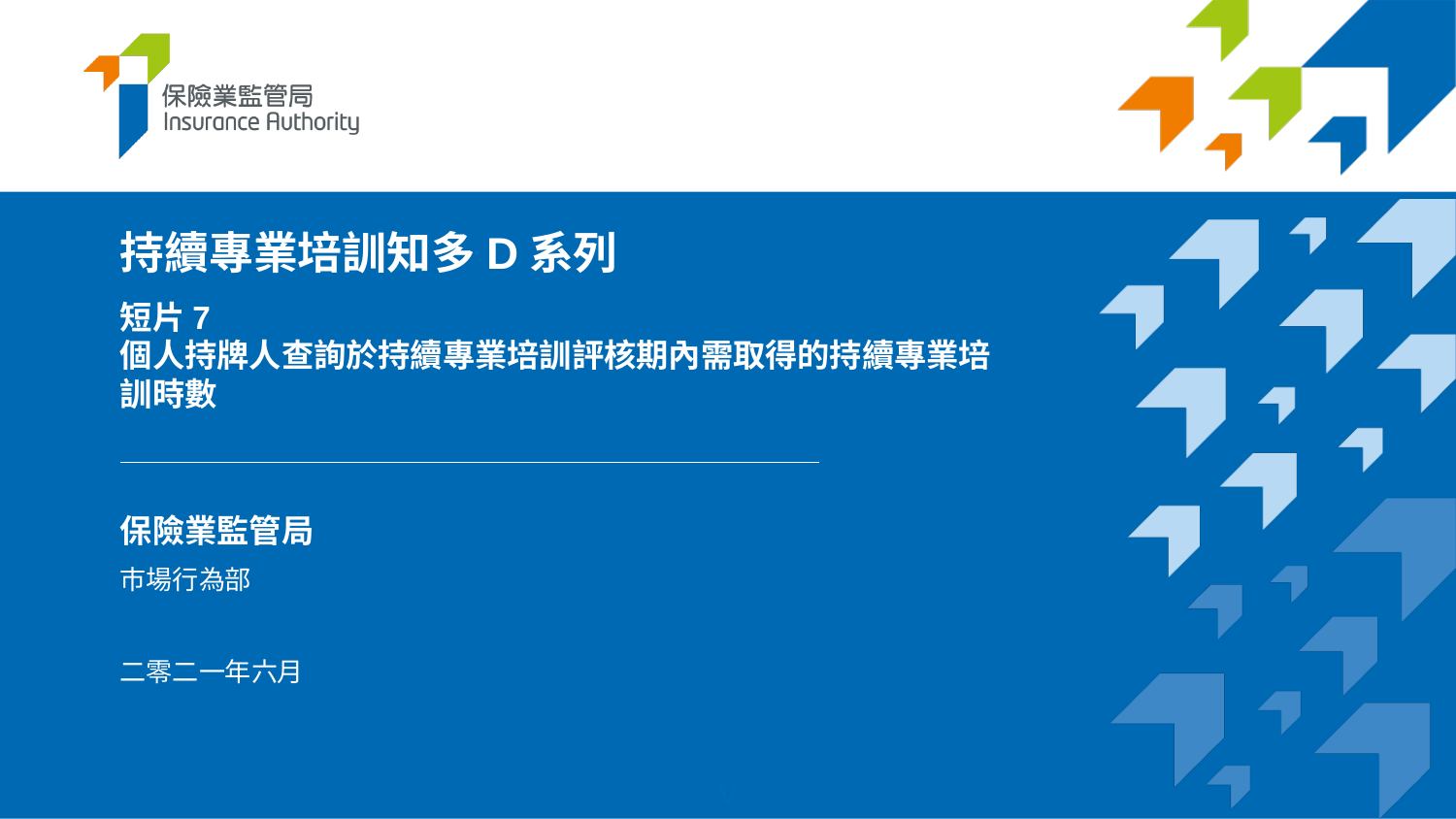

持續專業培訓知多D系列
短片7
個人持牌人查詢於持續專業培訓評核期內需取得的持續專業培訓時數
保險業監管局
市場行為部
二零二一年六月